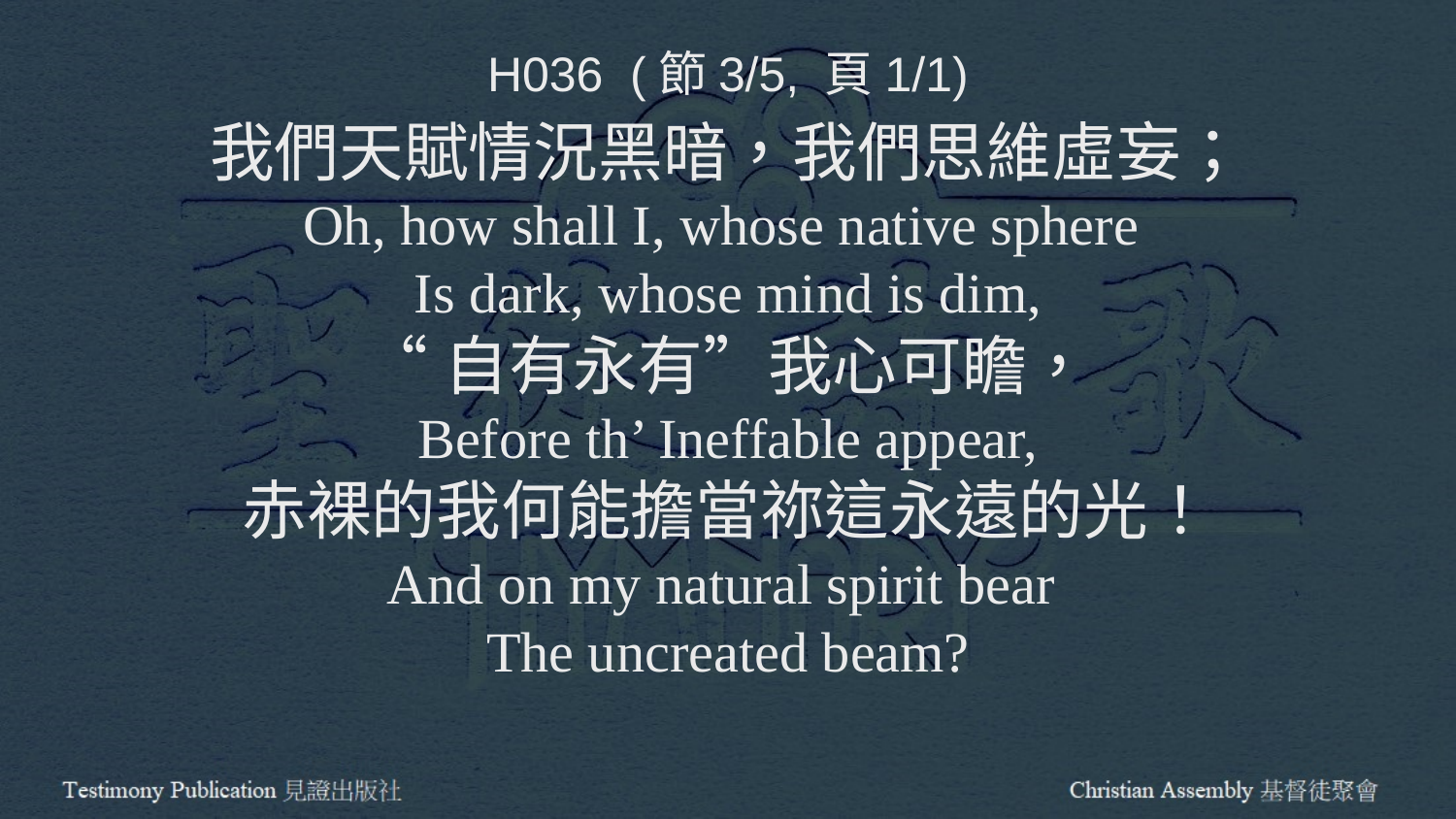

H036  (節3/5, 頁1/1)
我們天賦情況黑暗，我們思維虛妄；
Oh, how shall I, whose native sphere
Is dark, whose mind is dim,
“自有永有”我心可瞻，
Before th’ Ineffable appear,
赤裸的我何能擔當祢這永遠的光！
And on my natural spirit bear
The uncreated beam?